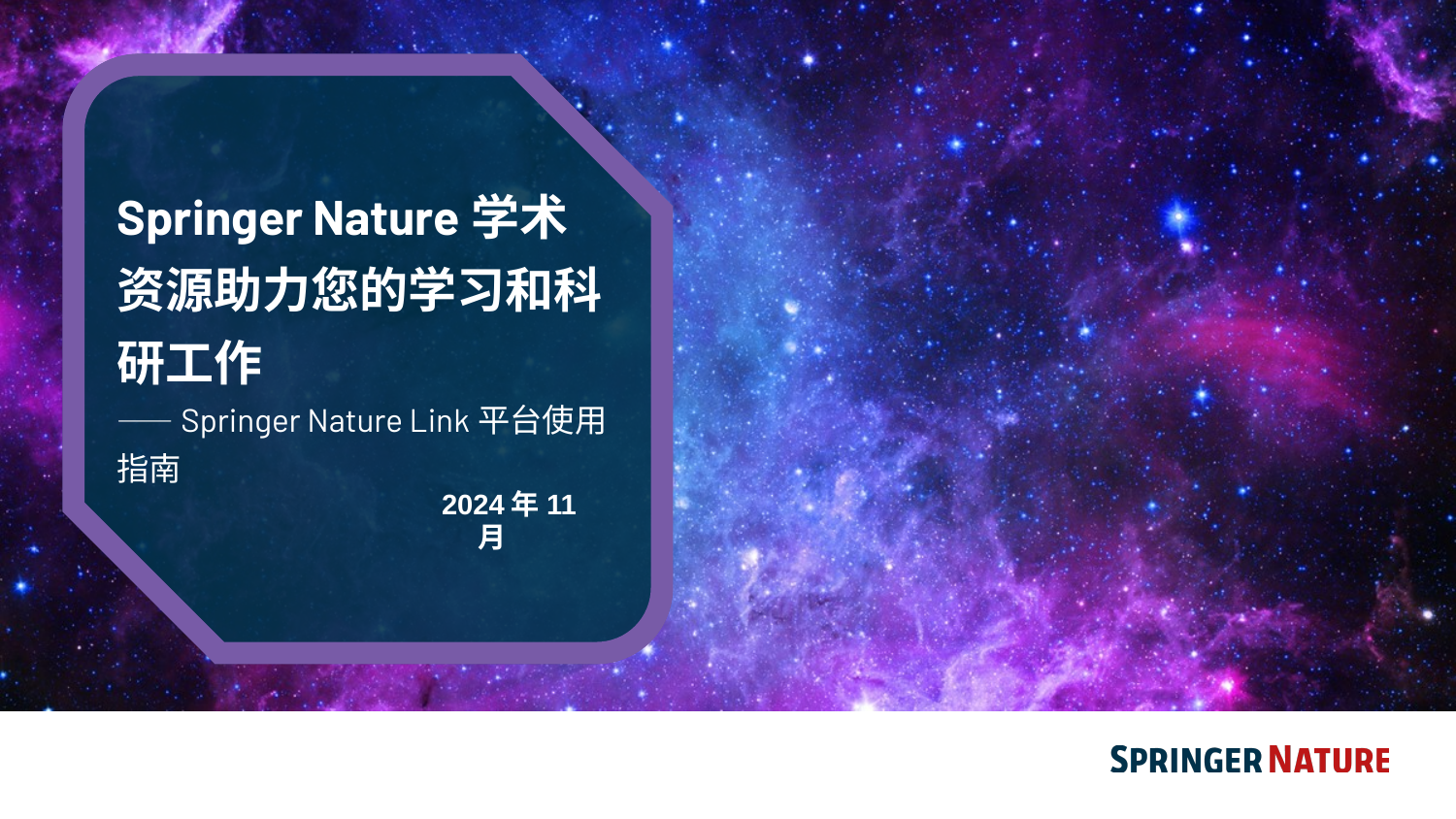

# Springer Nature学术资源助力您的学习和科研工作 ——Springer Nature Link平台使用指南
2024年11月